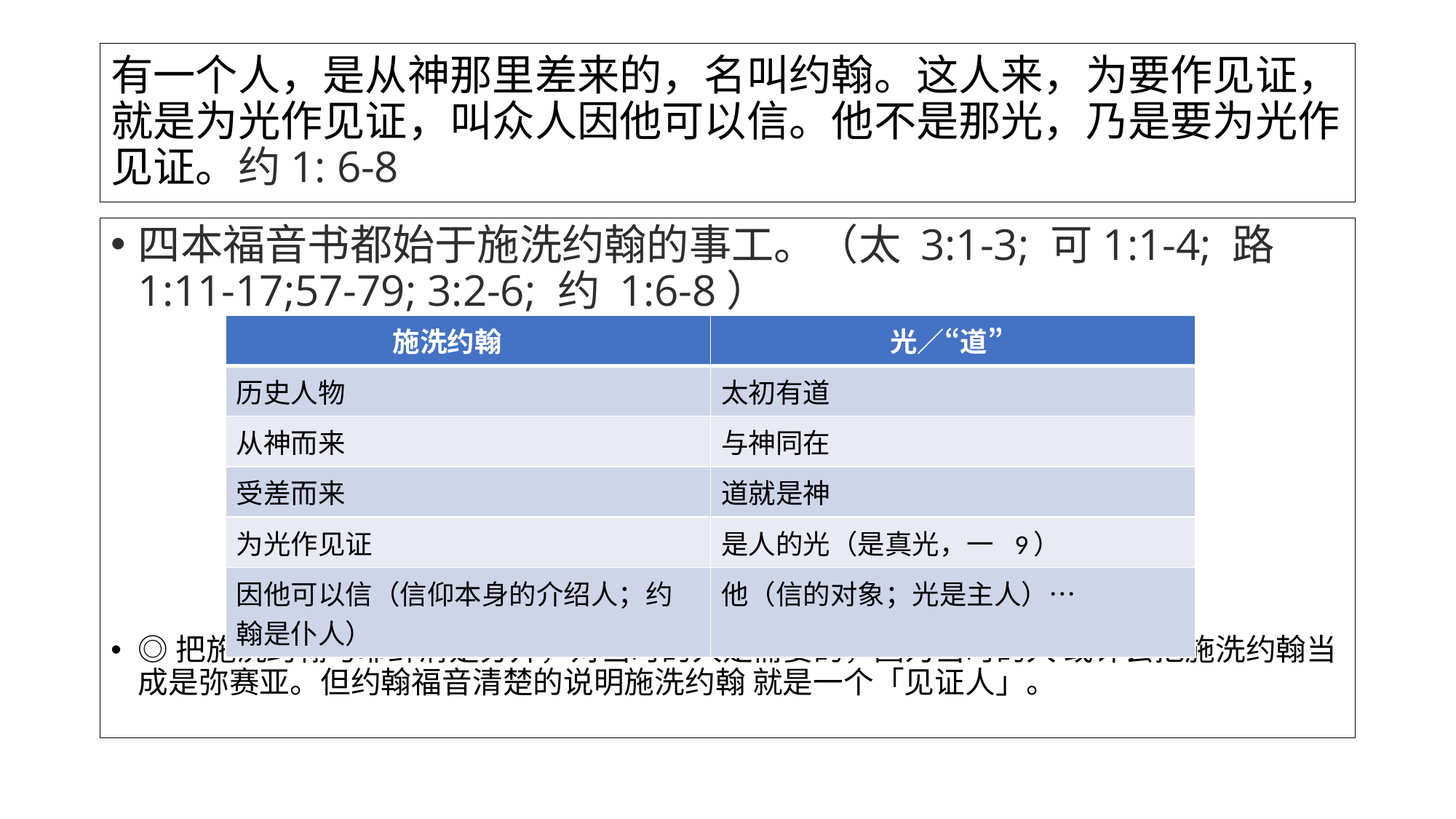

# 有一个人，是从神那里差来的，名叫约翰。这人来，为要作见证，就是为光作见证，叫众人因他可以信。他不是那光，乃是要为光作见证。约1: 6-8
四本福音书都始于施洗约翰的事工。（太 3:1-3; 可1:1-4; 路1:11-17;57-79; 3:2-6; 约 1:6-8）

◎把施洗约翰与耶稣清楚分开，对当时的人是需要的，因为当时的人 或许会把施洗约翰当成是弥赛亚。但约翰福音清楚的说明施洗约翰 就是一个「见证人」。

| 施洗约翰 | 光／“道” |
| --- | --- |
| 历史人物 | 太初有道 |
| 从神而来 | 与神同在 |
| 受差而来 | 道就是神 |
| 为光作见证 | 是人的光（是真光，一  9） |
| 因他可以信（信仰本身的介绍人；约翰是仆人） | 他（信的对象；光是主人）… |
|  |  |
| --- | --- |
|  |  |
|  |  |
|  |  |
|  |  |
|  |  |